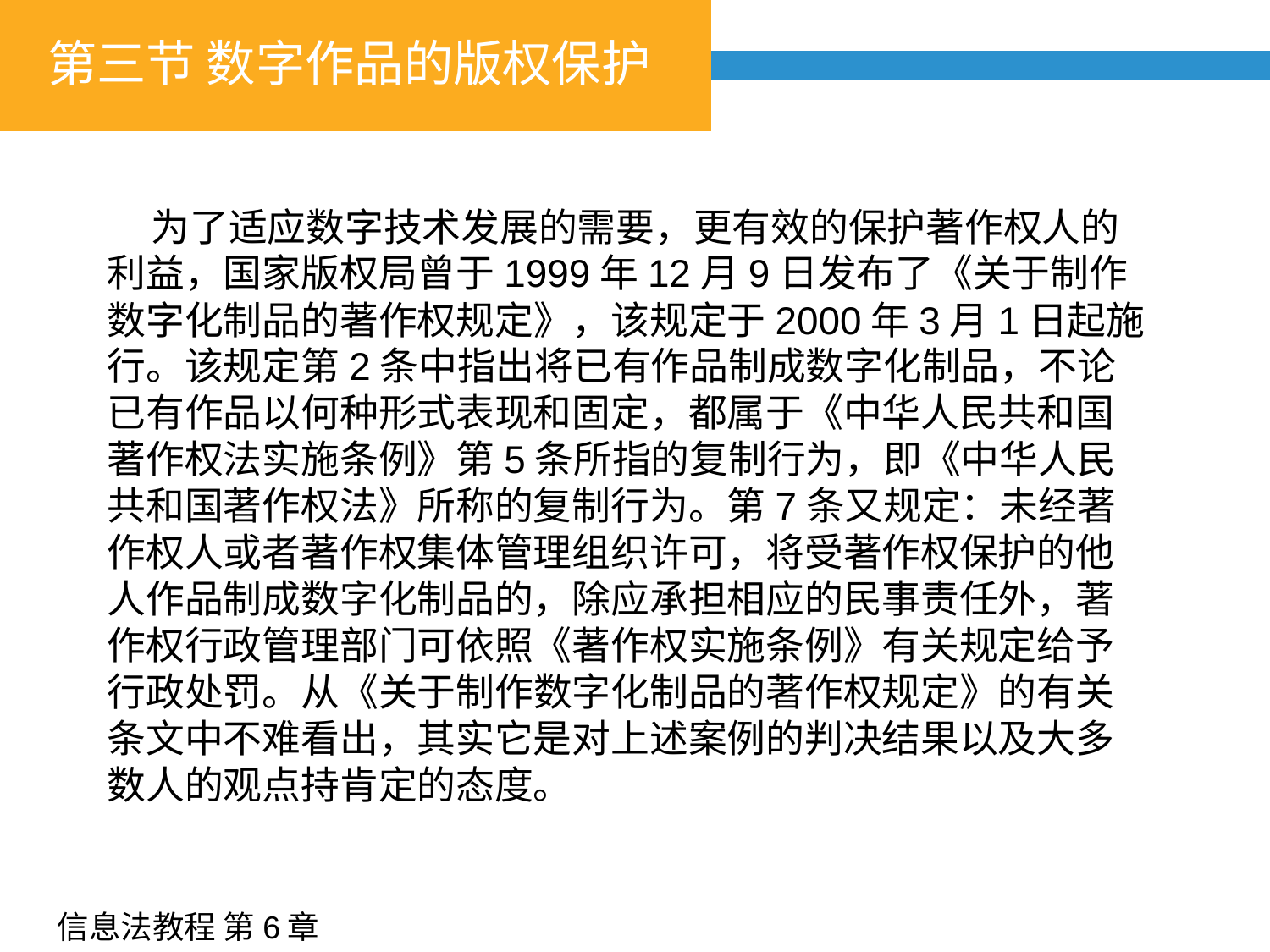

# 第三节 数字作品的版权保护
    为了适应数字技术发展的需要，更有效的保护著作权人的利益，国家版权局曾于1999年12月9日发布了《关于制作数字化制品的著作权规定》，该规定于2000年3月1日起施行。该规定第2条中指出将已有作品制成数字化制品，不论已有作品以何种形式表现和固定，都属于《中华人民共和国著作权法实施条例》第5条所指的复制行为，即《中华人民共和国著作权法》所称的复制行为。第7条又规定：未经著作权人或者著作权集体管理组织许可，将受著作权保护的他人作品制成数字化制品的，除应承担相应的民事责任外，著作权行政管理部门可依照《著作权实施条例》有关规定给予行政处罚。从《关于制作数字化制品的著作权规定》的有关条文中不难看出，其实它是对上述案例的判决结果以及大多数人的观点持肯定的态度。
信息法教程 第6章